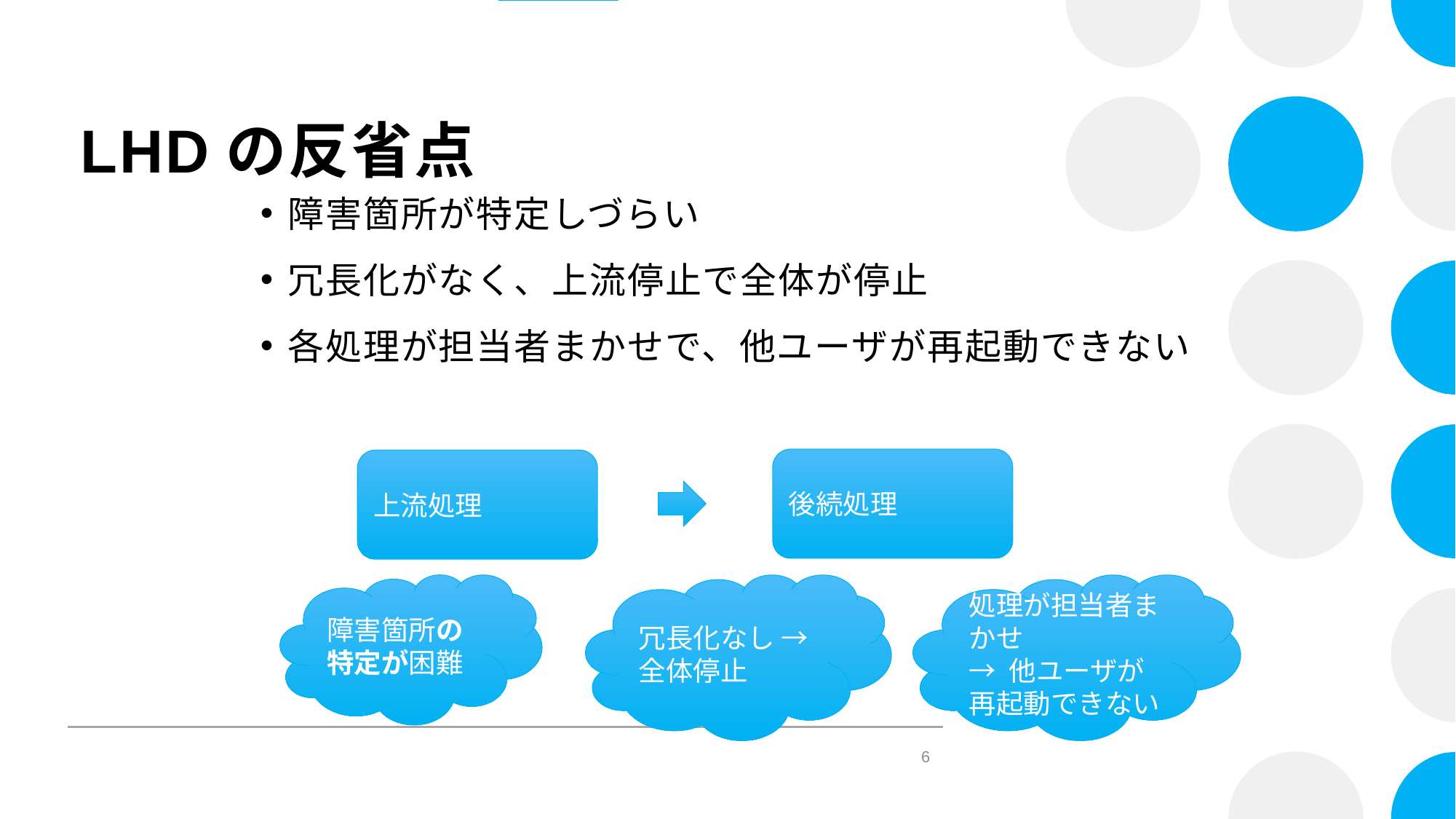

# LHDの反省点
障害箇所が特定しづらい
冗長化がなく、上流停止で全体が停止
各処理が担当者まかせで、他ユーザが再起動できない
後続処理
上流処理

障害箇所の特定が困難
冗長化なし → 全体停止
処理が担当者まかせ
→ 他ユーザが再起動できない
6